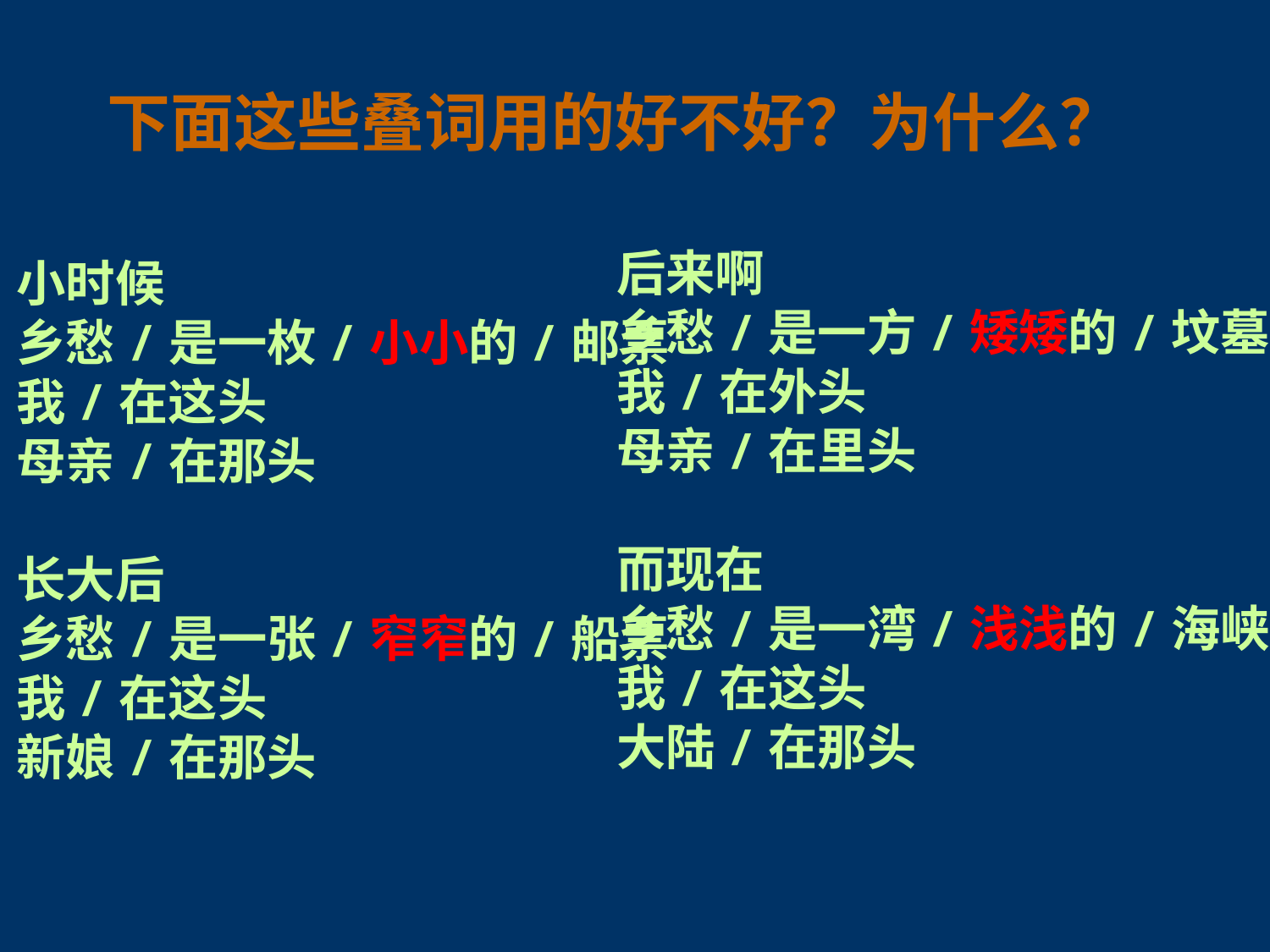

下面这些叠词用的好不好？为什么？
后来啊
乡愁/是一方/矮矮的/坟墓
我/在外头
母亲/在里头
而现在
乡愁/是一湾/浅浅的/海峡
我/在这头
大陆/在那头
小时候
乡愁/是一枚/小小的/邮票
我/在这头
母亲/在那头
长大后
乡愁/是一张/窄窄的/船票
我/在这头
新娘/在那头